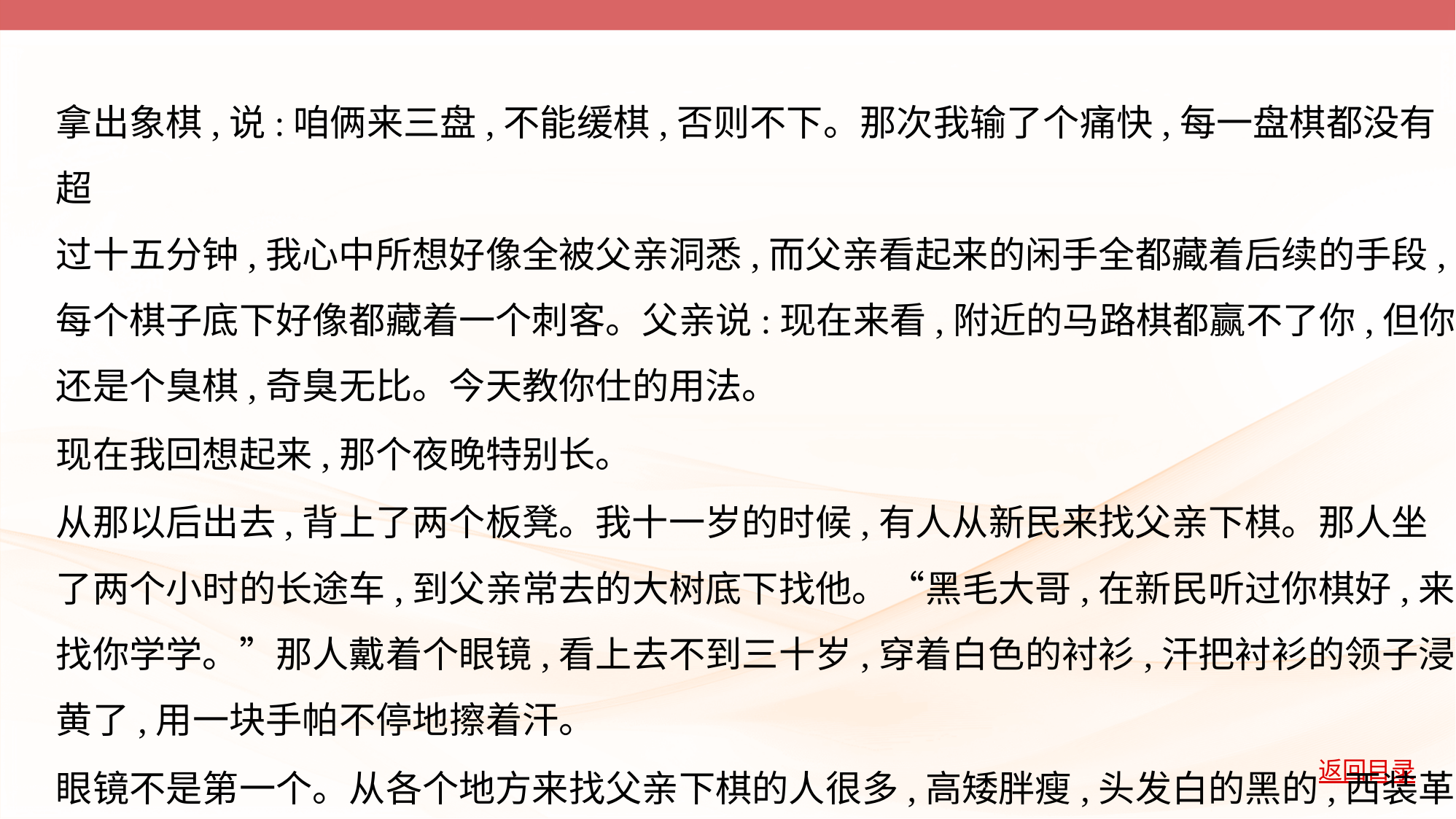

拿出象棋,说:咱俩来三盘,不能缓棋,否则不下。那次我输了个痛快,每一盘棋都没有超
过十五分钟,我心中所想好像全被父亲洞悉,而父亲看起来的闲手全都藏着后续的手段,
每个棋子底下好像都藏着一个刺客。父亲说:现在来看,附近的马路棋都赢不了你,但你
还是个臭棋,奇臭无比。今天教你仕的用法。
现在我回想起来,那个夜晚特别长。
从那以后出去,背上了两个板凳。我十一岁的时候,有人从新民来找父亲下棋。那人坐
了两个小时的长途车,到父亲常去的大树底下找他。“黑毛大哥,在新民听过你棋好,来
找你学学。”那人戴着个眼镜,看上去不到三十岁,穿着白色的衬衫,汗把衬衫的领子浸
黄了,用一块手帕不停地擦着汗。
眼镜不是第一个。从各个地方来找父亲下棋的人很多,高矮胖瘦,头发白的黑的,西装革